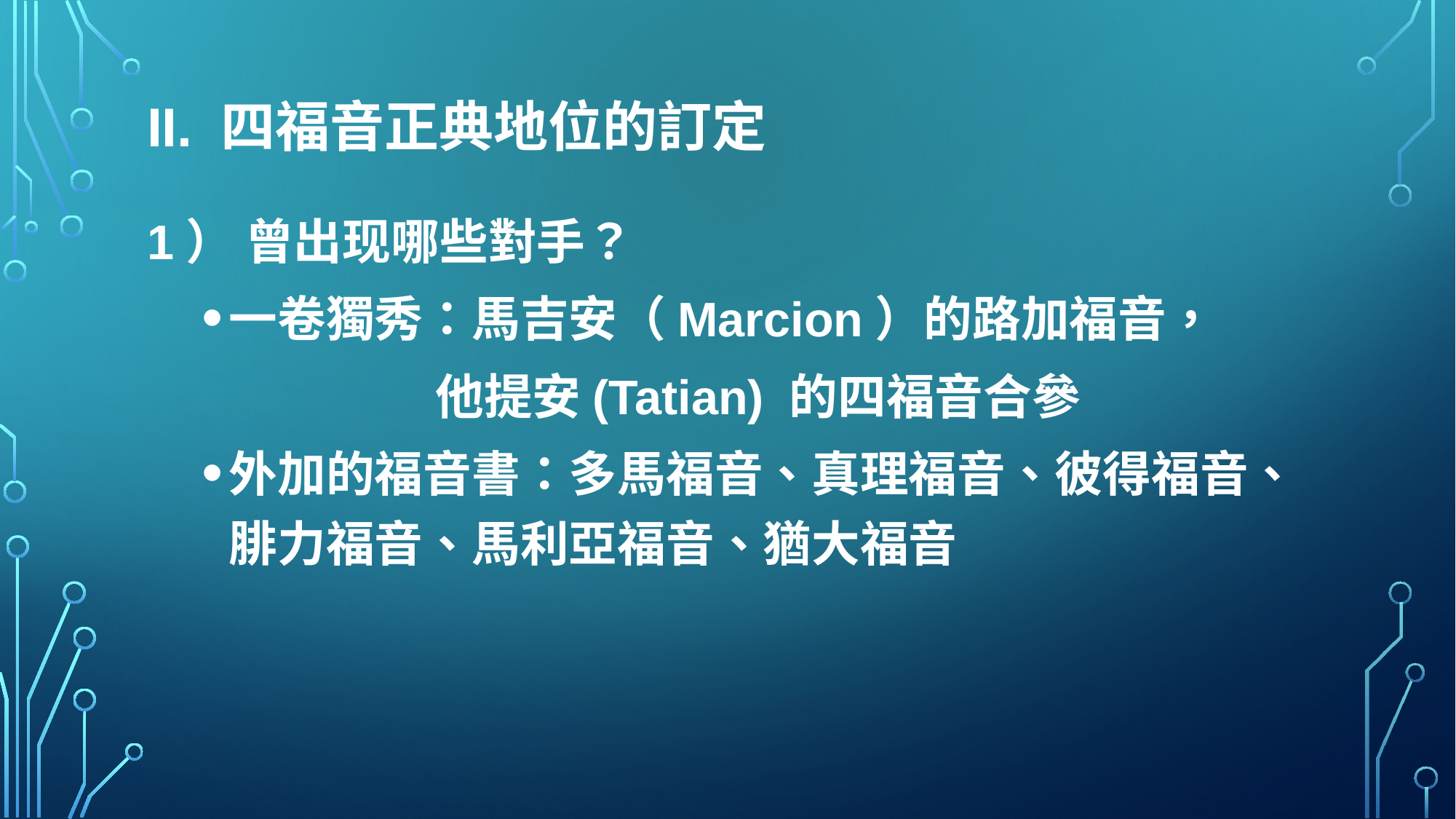

# II. 四福音正典地位的訂定
1） 曾出现哪些對手？
一卷獨秀：馬吉安（Marcion）的路加福音，
                    他提安(Tatian) 的四福音合參
外加的福音書：多馬福音、真理福音、彼得福音、腓力福音、馬利亞福音、猶大福音